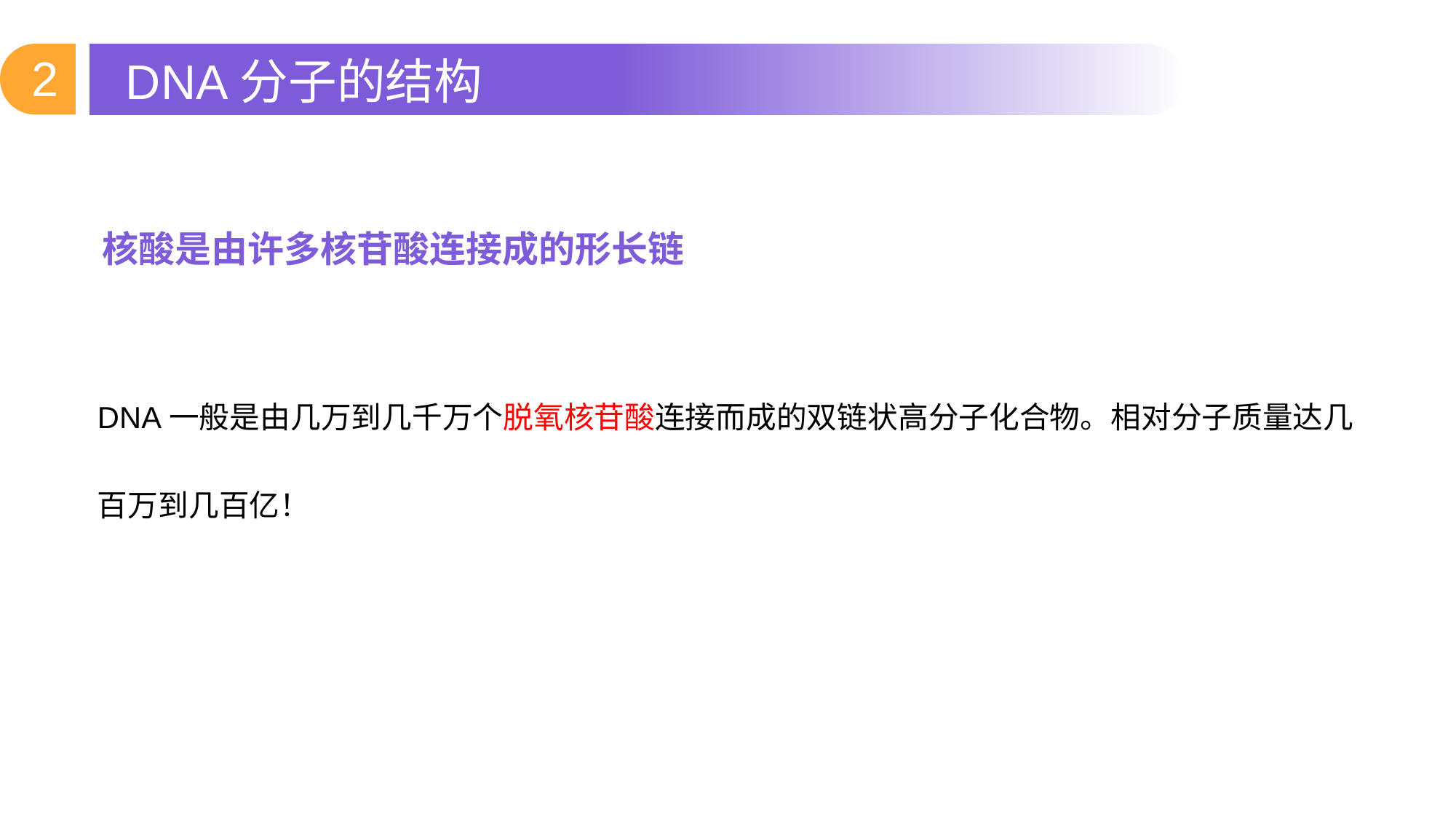

2
DNA分子的结构
核酸是由许多核苷酸连接成的形长链
DNA一般是由几万到几千万个脱氧核苷酸连接而成的双链状高分子化合物。相对分子质量达几
百万到几百亿！